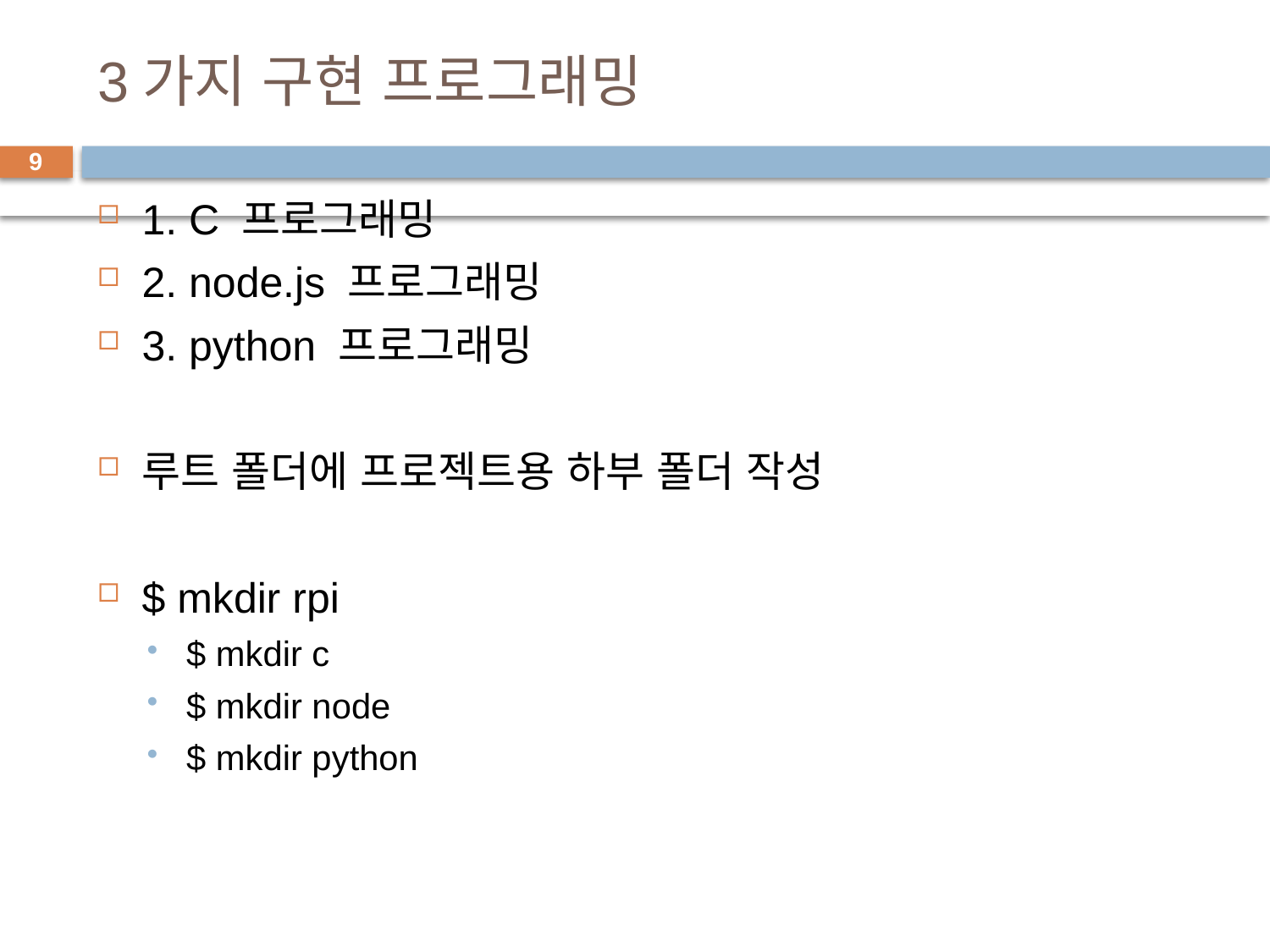

# 3가지 구현 프로그래밍
9
1. C 프로그래밍
2. node.js 프로그래밍
3. python 프로그래밍

루트 폴더에 프로젝트용 하부 폴더 작성

$ mkdir rpi
$ mkdir c
$ mkdir node
$ mkdir python